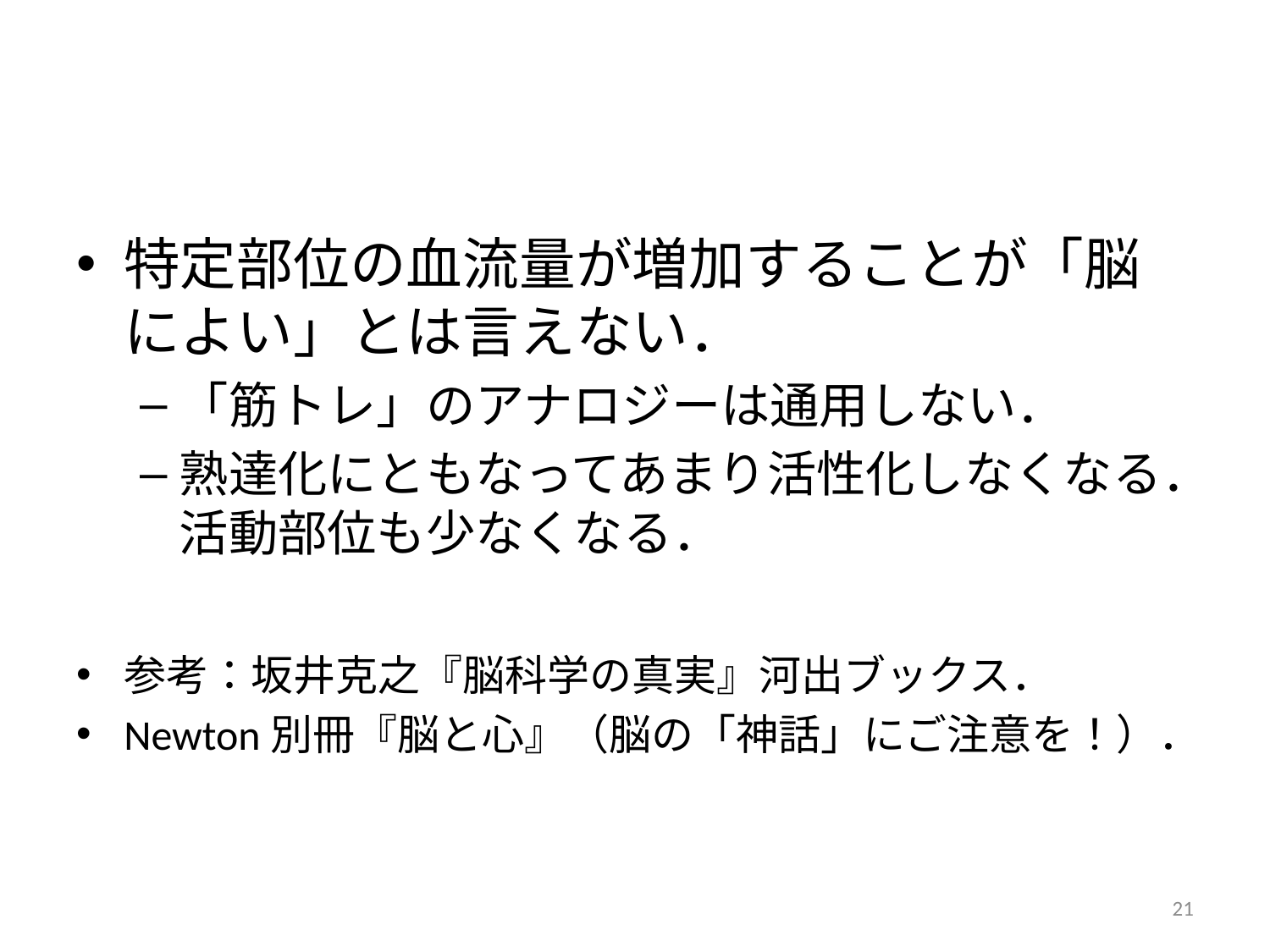

#
特定部位の血流量が増加することが「脳によい」とは言えない．
「筋トレ」のアナロジーは通用しない．
熟達化にともなってあまり活性化しなくなる．活動部位も少なくなる．

参考：坂井克之『脳科学の真実』河出ブックス．
Newton別冊『脳と心』（脳の「神話」にご注意を！）．
21